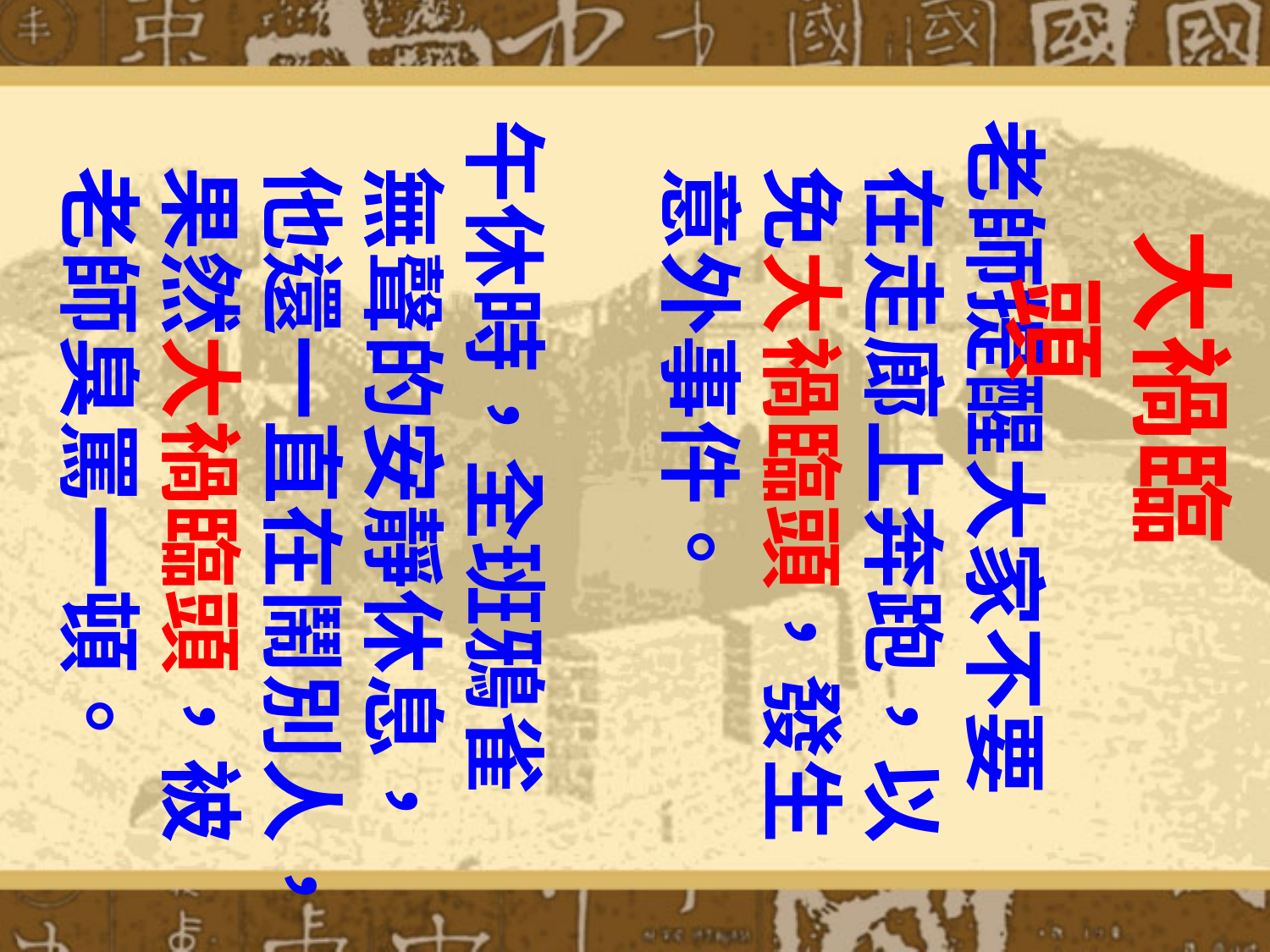

午休時，全班鴉雀無聲的安靜休息，他還一直在鬧別人，果然大禍臨頭，被老師臭罵一頓。
老師提醒大家不要在走廊上奔跑，以免大禍臨頭，發生意外事件。
大禍臨頭